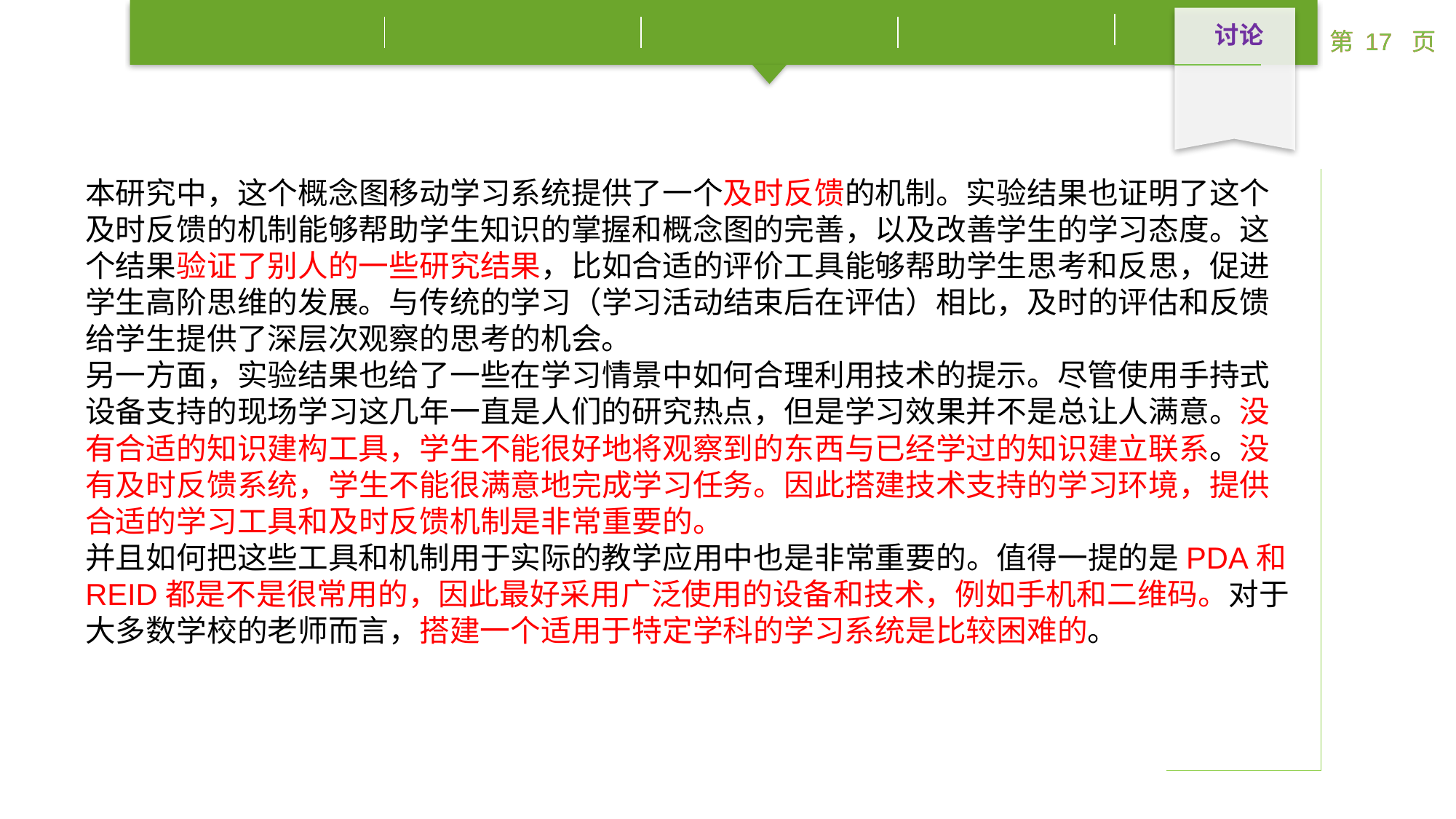

讨论
本研究中，这个概念图移动学习系统提供了一个及时反馈的机制。实验结果也证明了这个及时反馈的机制能够帮助学生知识的掌握和概念图的完善，以及改善学生的学习态度。这个结果验证了别人的一些研究结果，比如合适的评价工具能够帮助学生思考和反思，促进学生高阶思维的发展。与传统的学习（学习活动结束后在评估）相比，及时的评估和反馈给学生提供了深层次观察的思考的机会。
另一方面，实验结果也给了一些在学习情景中如何合理利用技术的提示。尽管使用手持式设备支持的现场学习这几年一直是人们的研究热点，但是学习效果并不是总让人满意。没有合适的知识建构工具，学生不能很好地将观察到的东西与已经学过的知识建立联系。没有及时反馈系统，学生不能很满意地完成学习任务。因此搭建技术支持的学习环境，提供合适的学习工具和及时反馈机制是非常重要的。
并且如何把这些工具和机制用于实际的教学应用中也是非常重要的。值得一提的是PDA和REID都是不是很常用的，因此最好采用广泛使用的设备和技术，例如手机和二维码。对于大多数学校的老师而言，搭建一个适用于特定学科的学习系统是比较困难的。